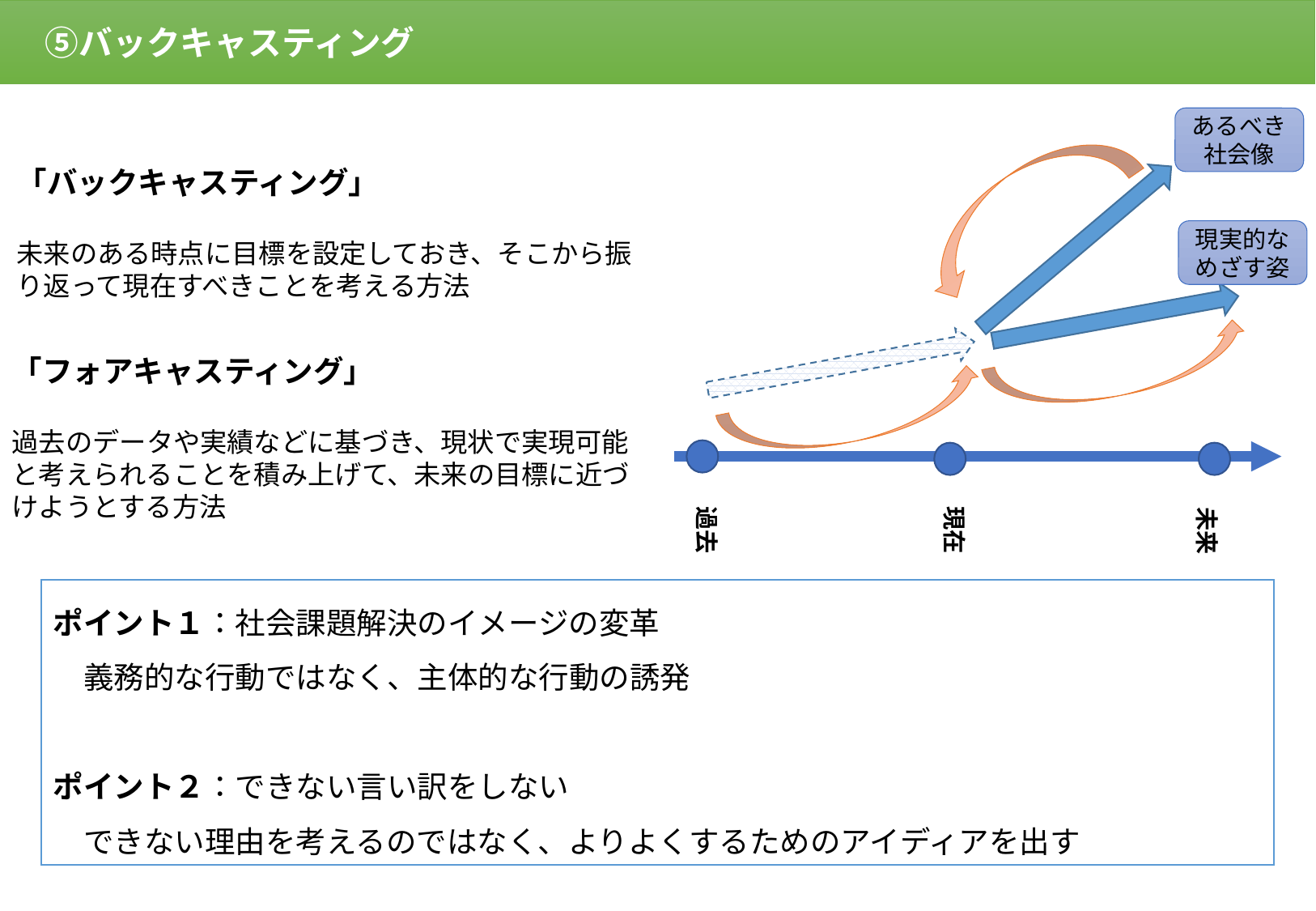

⑤バックキャスティング
あるべき
社会像
「バックキャスティング」

未来のある時点に目標を設定しておき、そこから振り返って現在すべきことを考える方法

現実的な
めざす姿

「フォアキャスティング」

過去のデータや実績などに基づき、現状で実現可能と考えられることを積み上げて、未来の目標に近づけようとする方法

過去
現在
未来
ポイント１：社会課題解決のイメージの変革
　義務的な行動ではなく、主体的な行動の誘発

ポイント２：できない言い訳をしない
　できない理由を考えるのではなく、よりよくするためのアイディアを出す